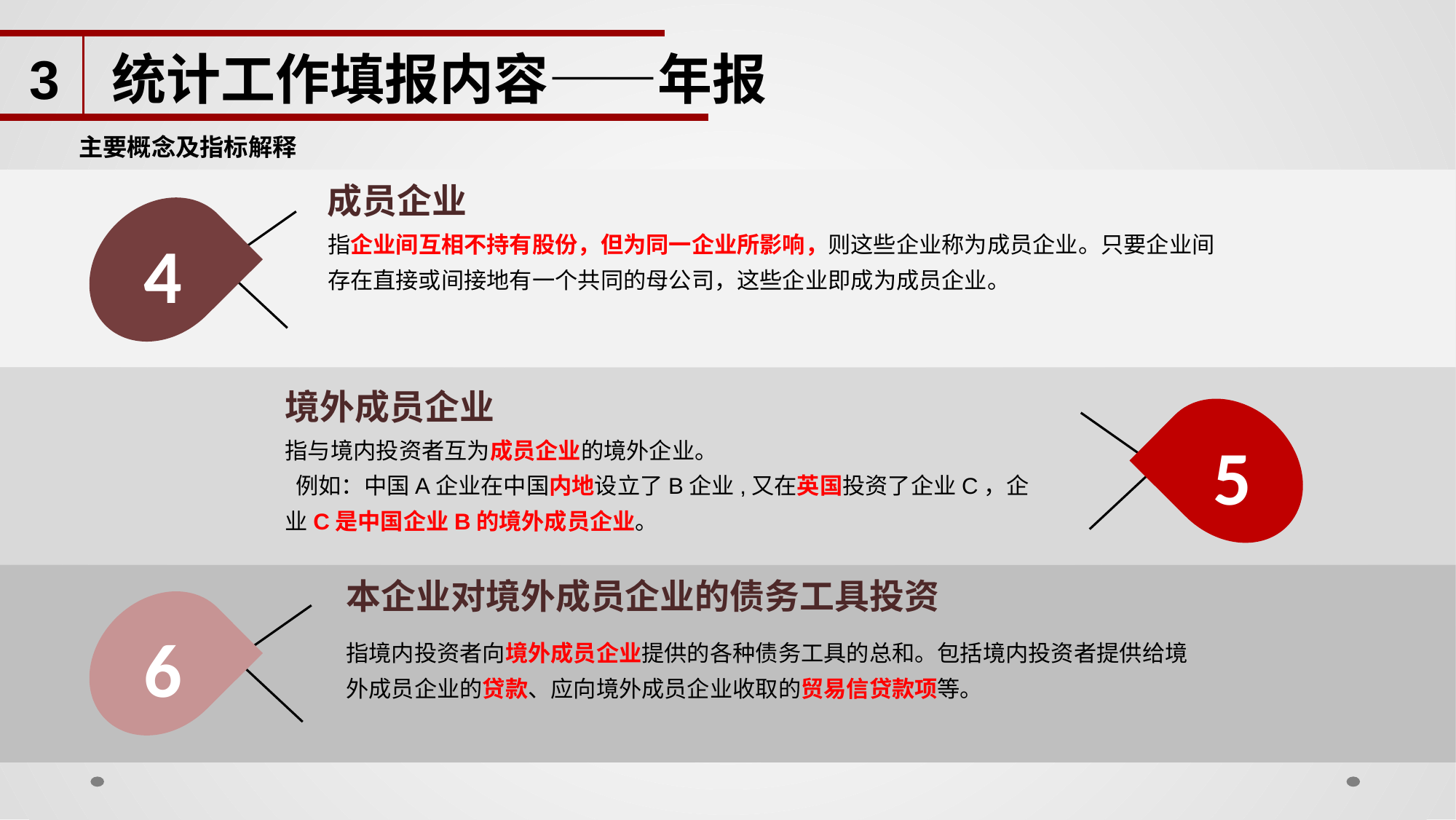

3
统计工作填报内容——年报
主要概念及指标解释

成员企业

4
指企业间互相不持有股份，但为同一企业所影响，则这些企业称为成员企业。只要企业间存在直接或间接地有一个共同的母公司，这些企业即成为成员企业。

境外成员企业

5
指与境内投资者互为成员企业的境外企业。
 例如：中国A企业在中国内地设立了B企业,又在英国投资了企业C，企业C是中国企业B的境外成员企业。

本企业对境外成员企业的债务工具投资

6
指境内投资者向境外成员企业提供的各种债务工具的总和。包括境内投资者提供给境外成员企业的贷款、应向境外成员企业收取的贸易信贷款项等。